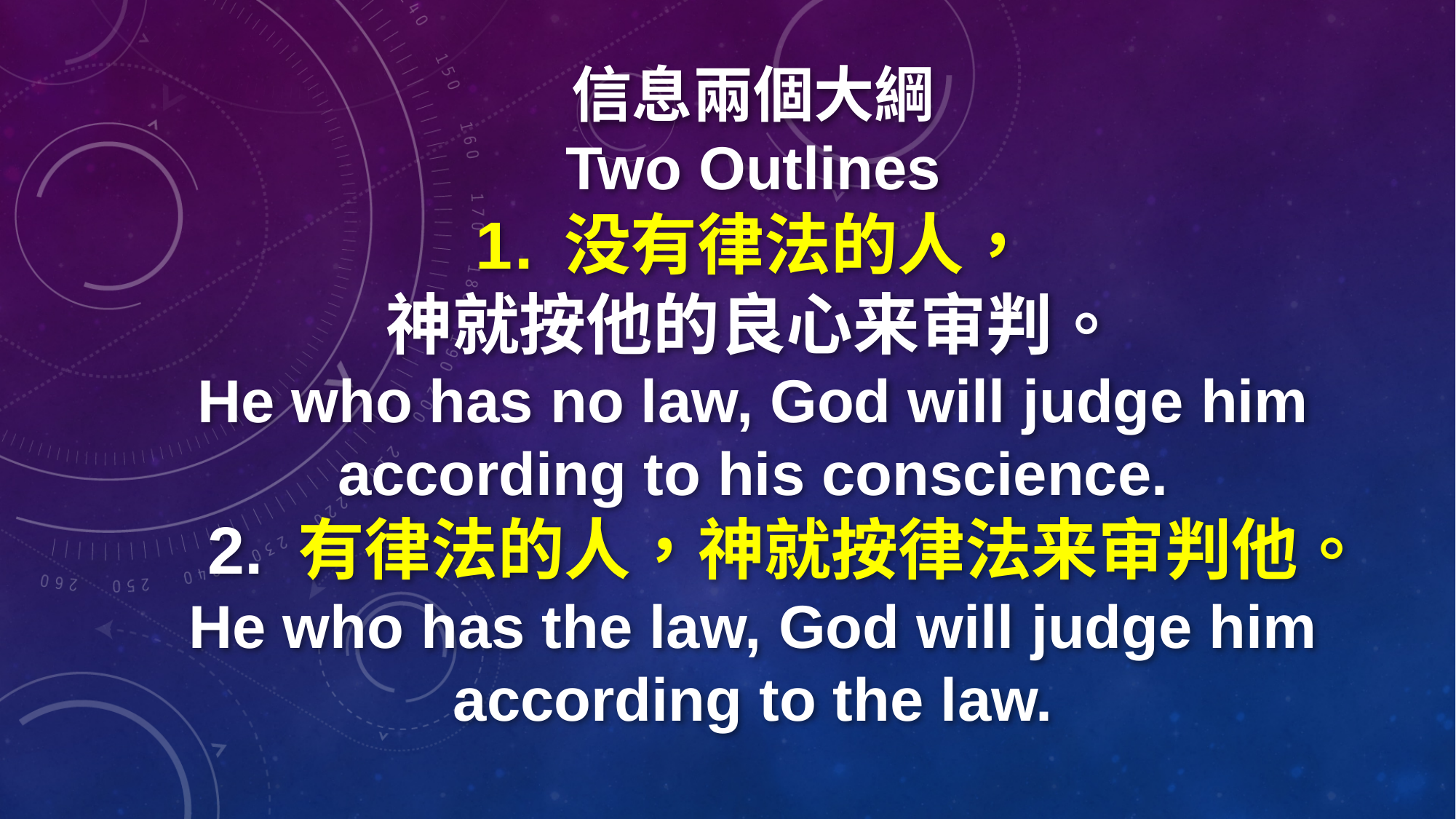

信息兩個大綱
Two Outlines
没有律法的人，
神就按他的良心来审判。
He who has no law, God will judge him according to his conscience.
2. 有律法的人，神就按律法来审判他。
He who has the law, God will judge him according to the law.